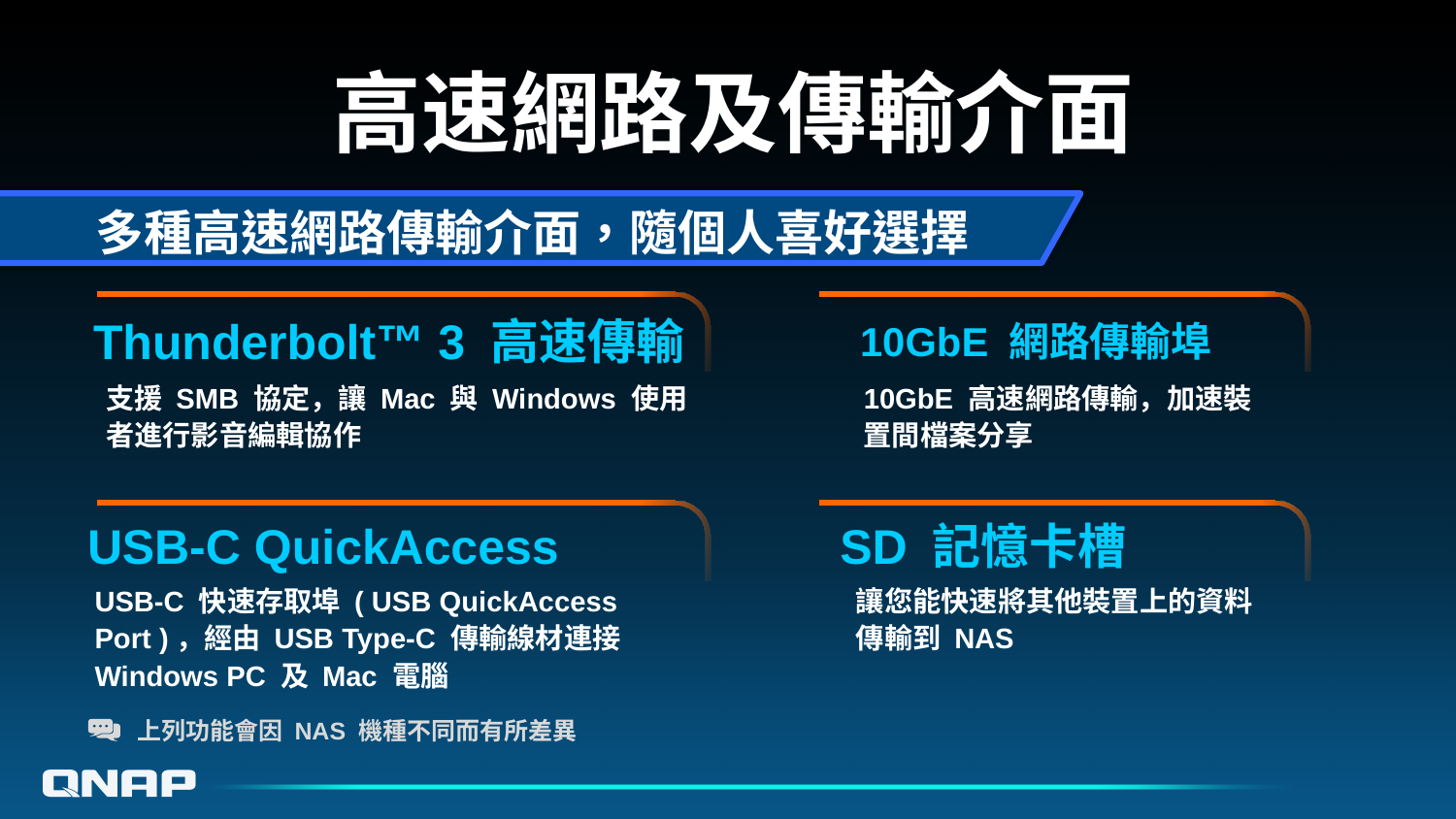

# 高速網路及傳輸介面

多種高速網路傳輸介面，隨個人喜好選擇

10GbE 網路傳輸埠
10GbE 高速網路傳輸，加速裝置間檔案分享
Thunderbolt™ 3 高速傳輸
支援 SMB 協定，讓 Mac 與 Windows 使用者進行影音編輯協作

USB-C QuickAccess
SD 記憶卡槽
USB-C 快速存取埠 ( USB QuickAccess Port )，經由 USB Type-C 傳輸線材連接 Windows PC 及 Mac 電腦
讓您能快速將其他裝置上的資料傳輸到 NAS

上列功能會因 NAS 機種不同而有所差異